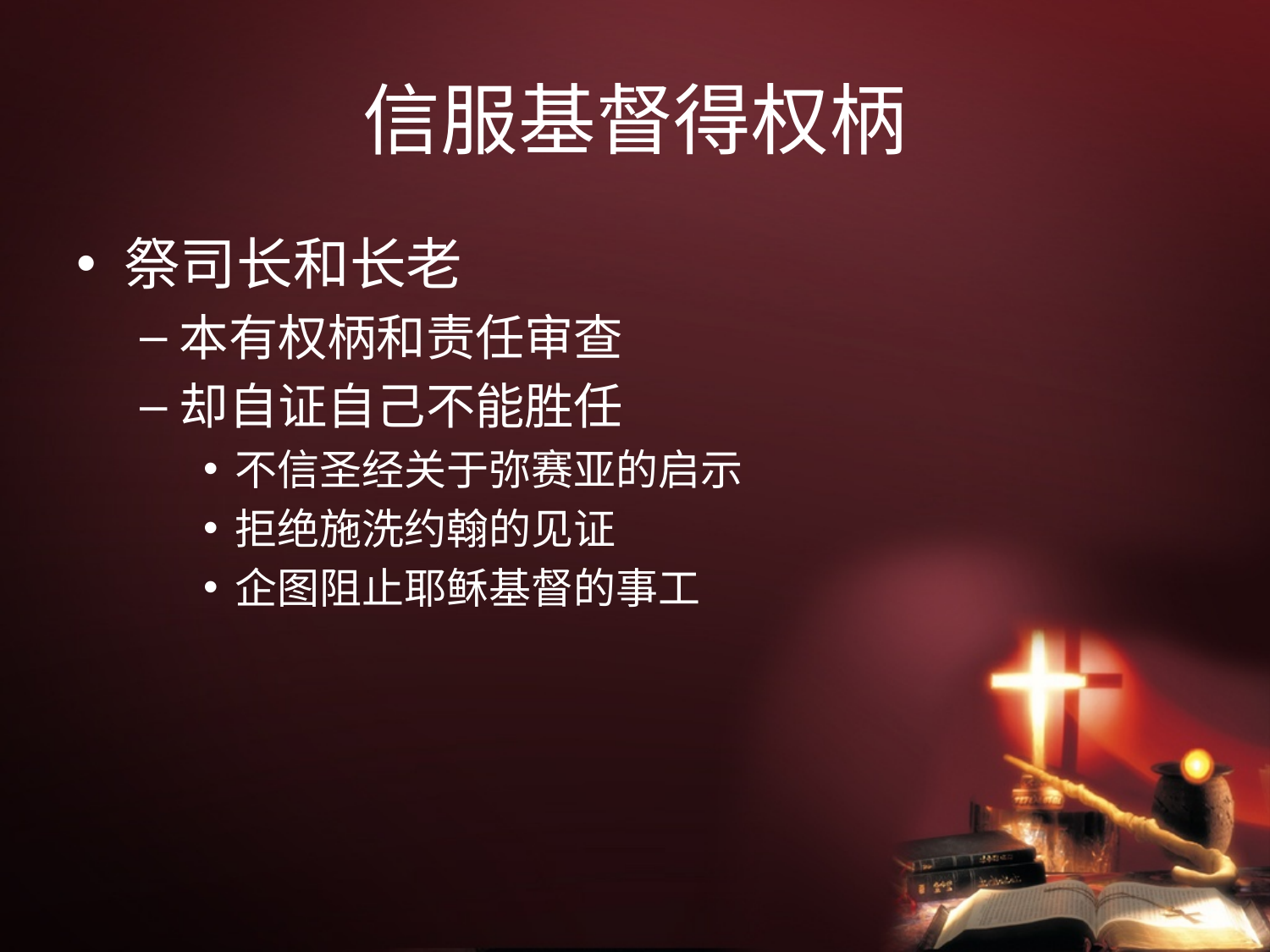

# 信服基督得权柄
祭司长和长老
本有权柄和责任审查
却自证自己不能胜任
不信圣经关于弥赛亚的启示
拒绝施洗约翰的见证
企图阻止耶稣基督的事工